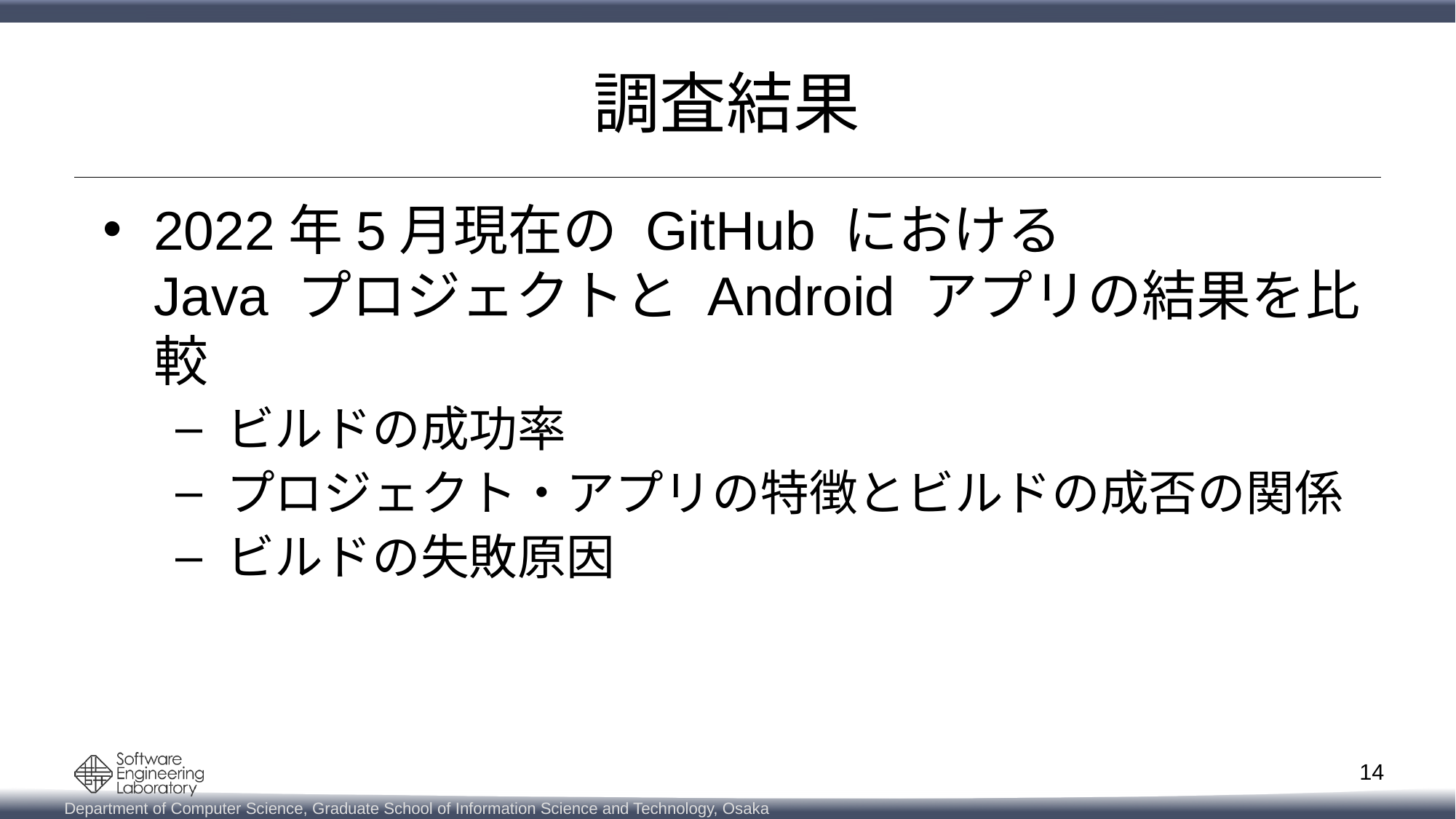

# 調査結果
2022年5月現在の GitHub における
Java プロジェクトと Android アプリの結果を比較
ビルドの成功率
プロジェクト・アプリの特徴とビルドの成否の関係
ビルドの失敗原因
14